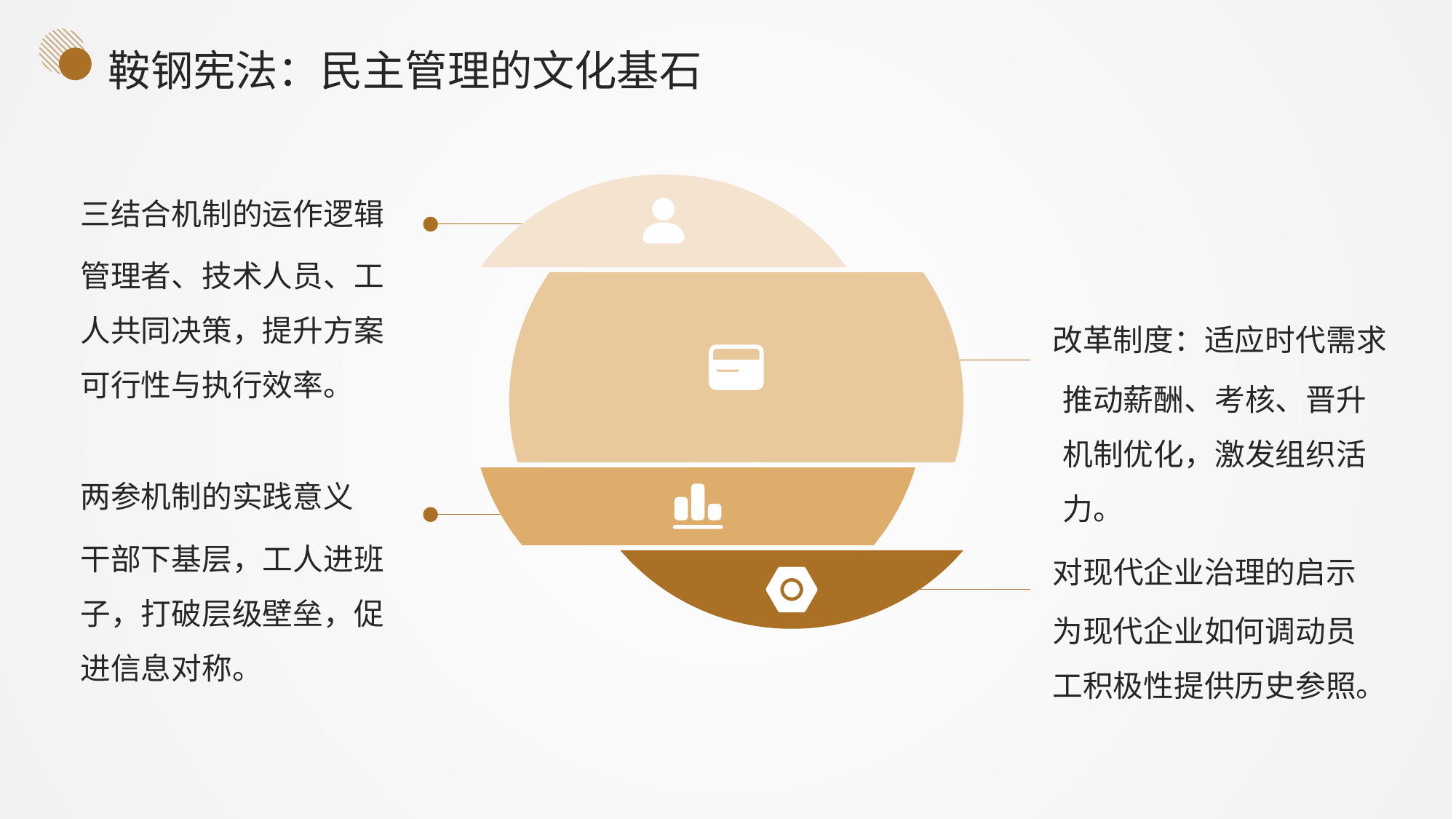

鞍钢宪法：民主管理的文化基石

三结合机制的运作逻辑

管理者、技术人员、工人共同决策，提升方案可行性与执行效率。

改革制度：适应时代需求

推动薪酬、考核、晋升机制优化，激发组织活力。
两参机制的实践意义

干部下基层，工人进班子，打破层级壁垒，促进信息对称。
对现代企业治理的启示

为现代企业如何调动员工积极性提供历史参照。